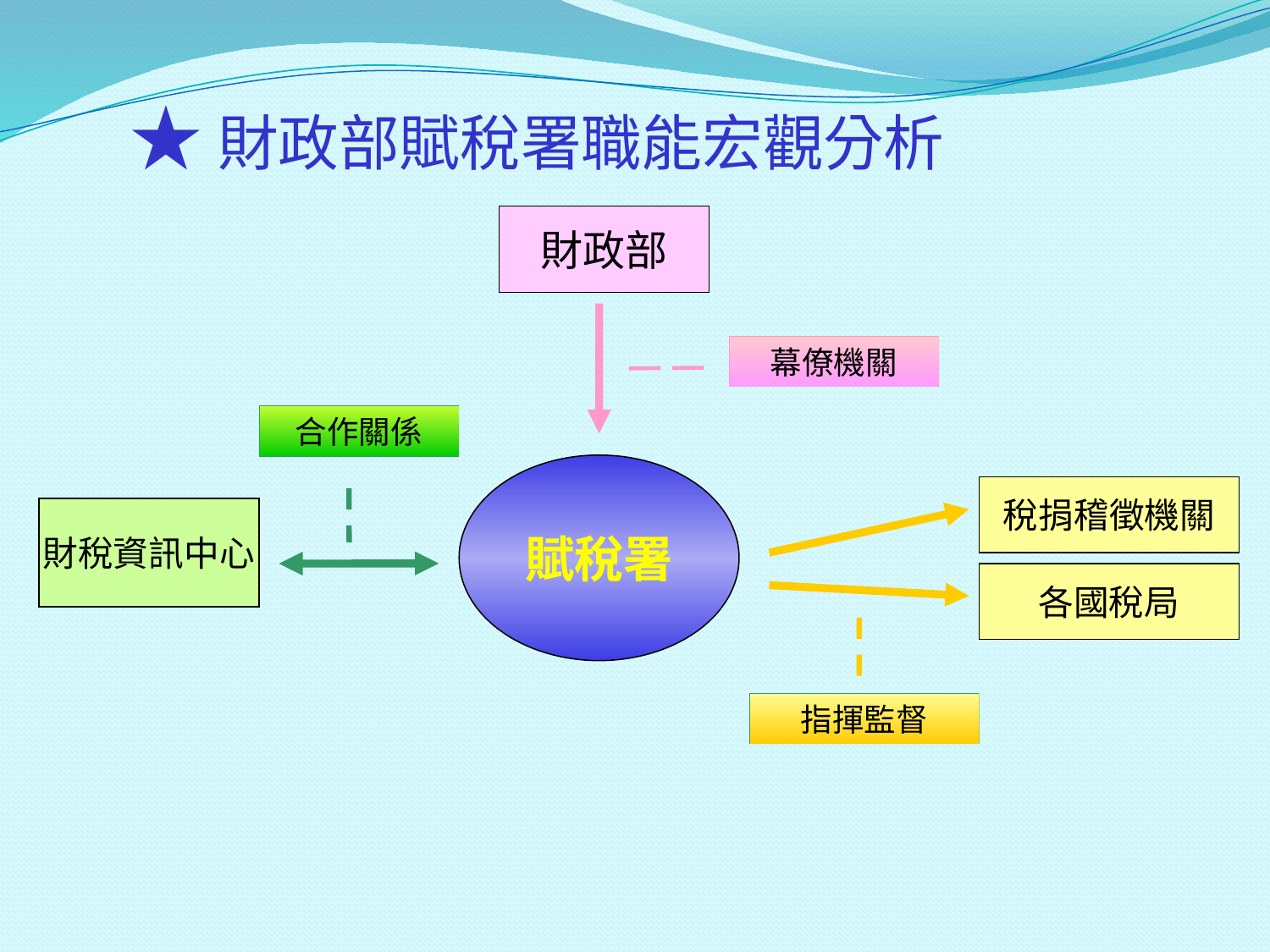

# ★財政部賦稅署職能宏觀分析
財政部

幕僚機關

合作關係
賦稅署
稅捐稽徵機關

財稅資訊中心

各國稅局

指揮監督